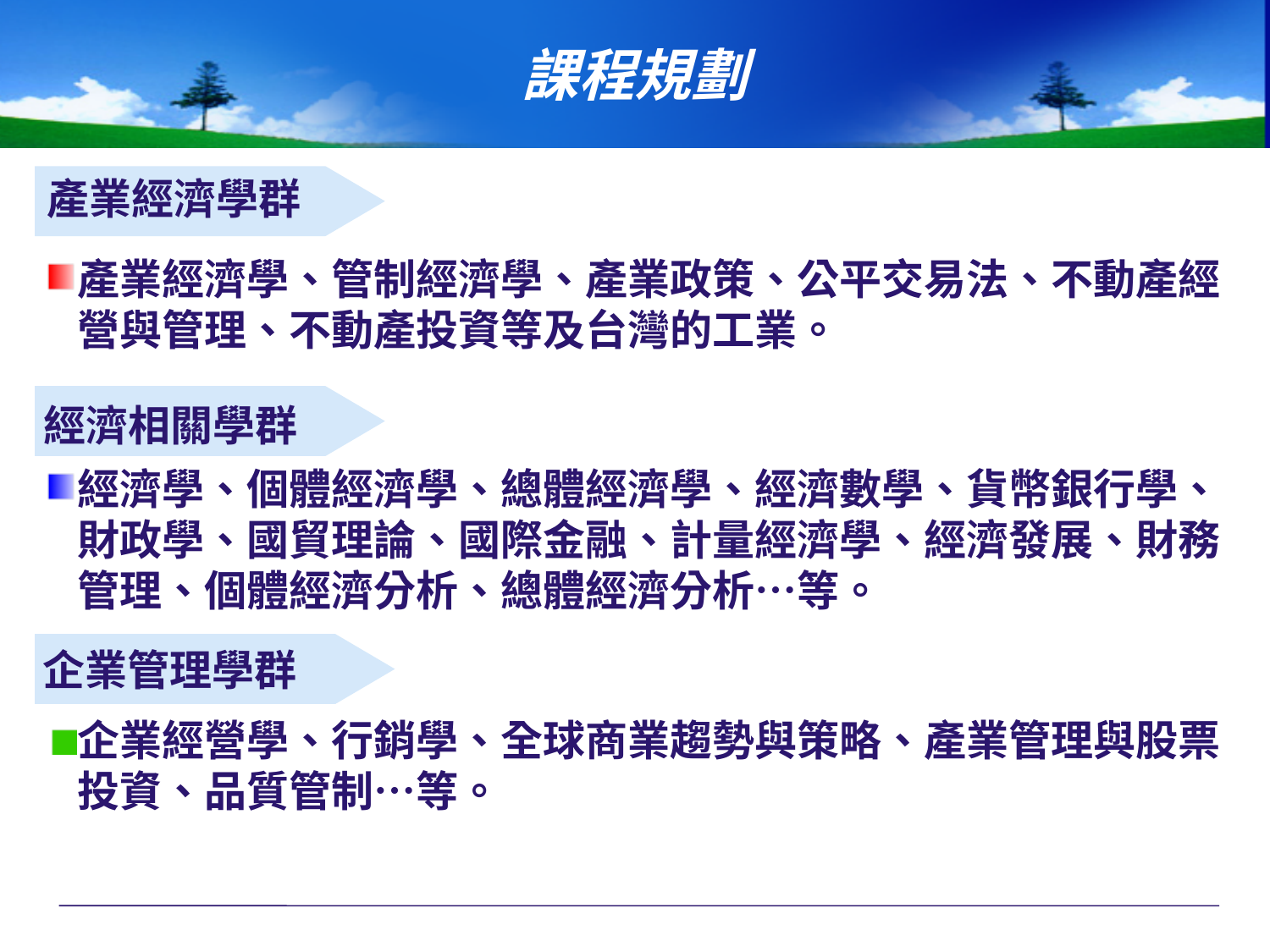

# 課程規劃
產業經濟學群
產業經濟學、管制經濟學、產業政策、公平交易法、不動產經營與管理、不動產投資等及台灣的工業。
經濟相關學群
經濟學、個體經濟學、總體經濟學、經濟數學、貨幣銀行學、財政學、國貿理論、國際金融、計量經濟學、經濟發展、財務管理、個體經濟分析、總體經濟分析…等。

企業管理學群

企業經營學、行銷學、全球商業趨勢與策略、產業管理與股票投資、品質管制…等。